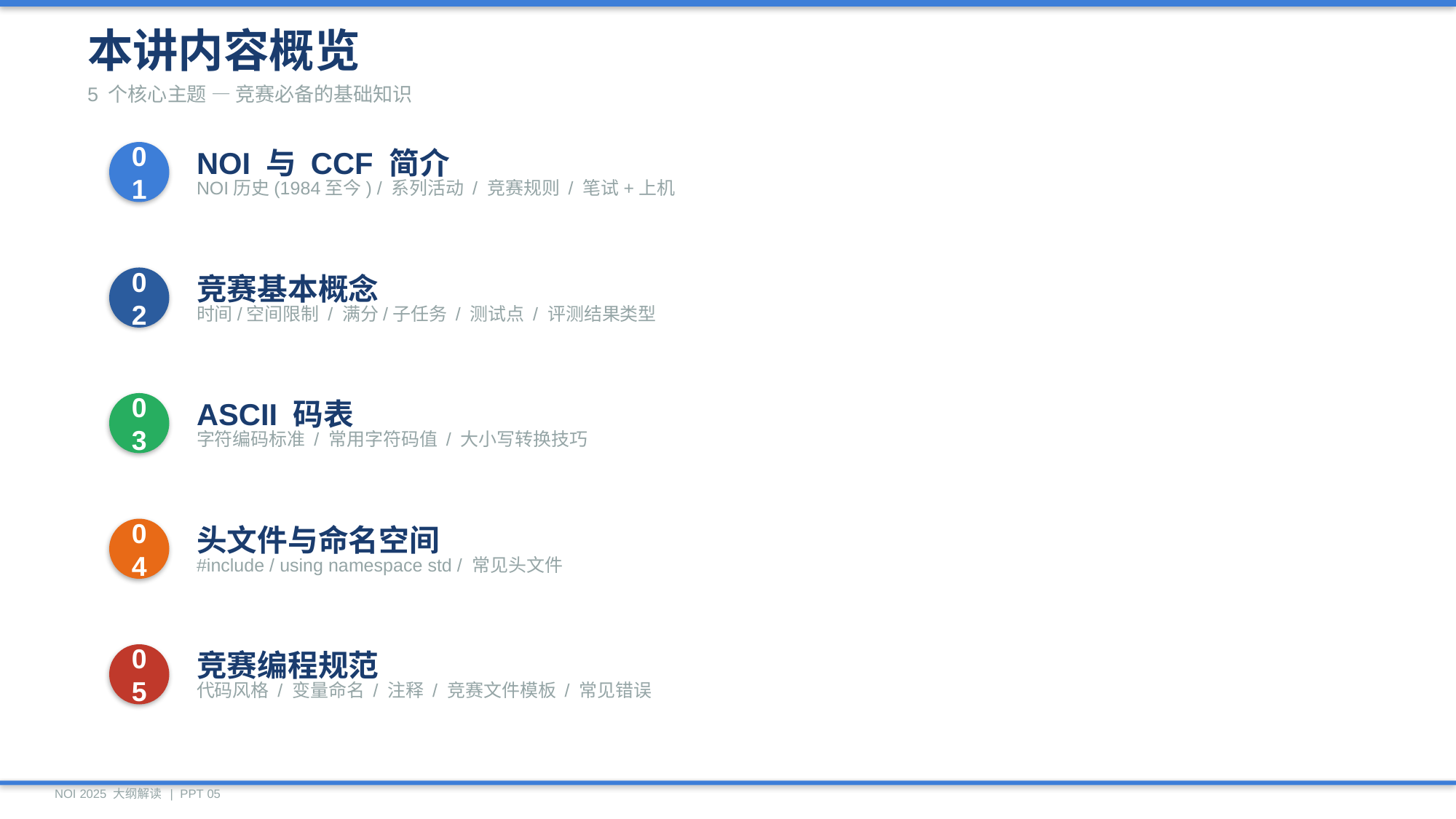

本讲内容概览
5 个核心主题 — 竞赛必备的基础知识
01
NOI 与 CCF 简介
NOI历史(1984至今) / 系列活动 / 竞赛规则 / 笔试+上机
02
竞赛基本概念
时间/空间限制 / 满分/子任务 / 测试点 / 评测结果类型
03
ASCII 码表
字符编码标准 / 常用字符码值 / 大小写转换技巧
04
头文件与命名空间
#include / using namespace std / 常见头文件
05
竞赛编程规范
代码风格 / 变量命名 / 注释 / 竞赛文件模板 / 常见错误

NOI 2025 大纲解读  |  PPT 05